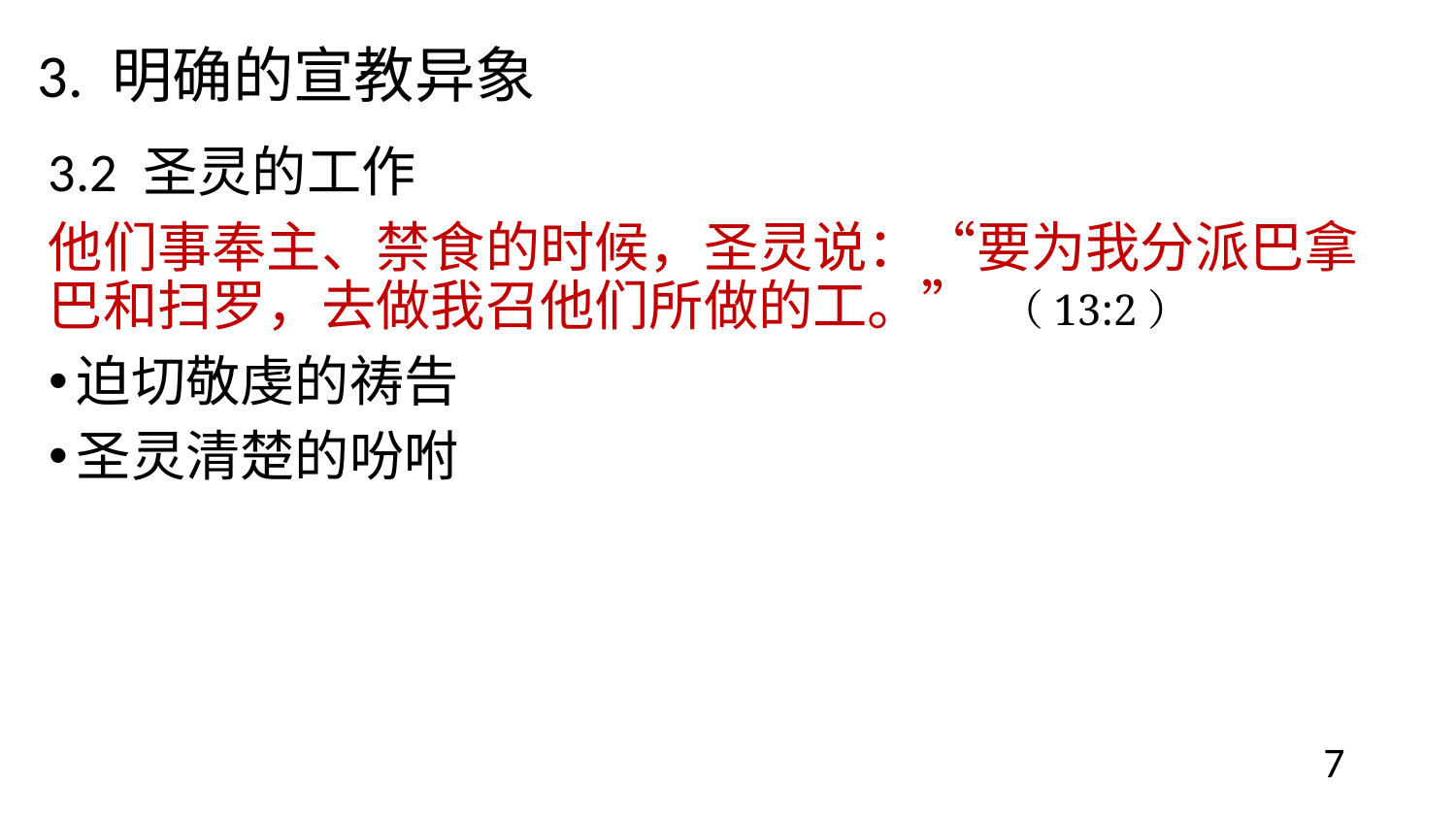

# 3. 明确的宣教异象
3.2 圣灵的工作
他们事奉主、禁食的时候，圣灵说：“要为我分派巴拿巴和扫罗，去做我召他们所做的工。”  （13:2）
迫切敬虔的祷告
圣灵清楚的吩咐

7